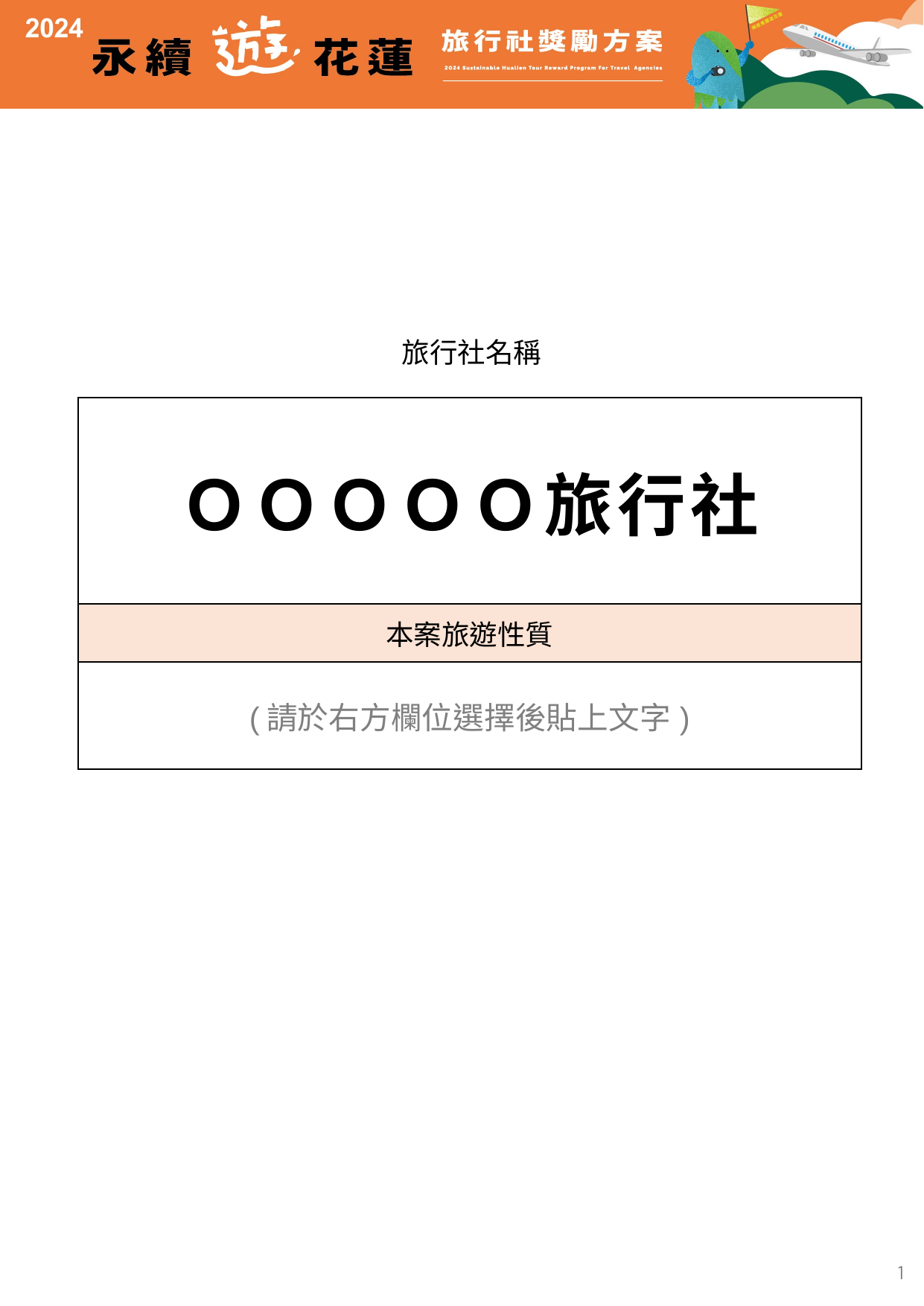

旅行社名稱
注意！！
請勿任意更動頁面順序，
請依照本檔案順序進行張貼
如任意更動將會退件要求
重新上傳，敬請配合，謝謝！
| ＯＯＯＯＯ旅行社 |
| --- |
| 本案旅遊性質 |
| (請於右方欄位選擇後貼上文字) |
| 【國內】一般團體(20人以上) |
| --- |
| 【國內】寵物旅遊(15人以上，寵物5組以上) |
| 【國內】無障礙旅遊(身心障礙人士3人以上) |
| 【國外】外國團遊(外籍人士8人以上) |
1